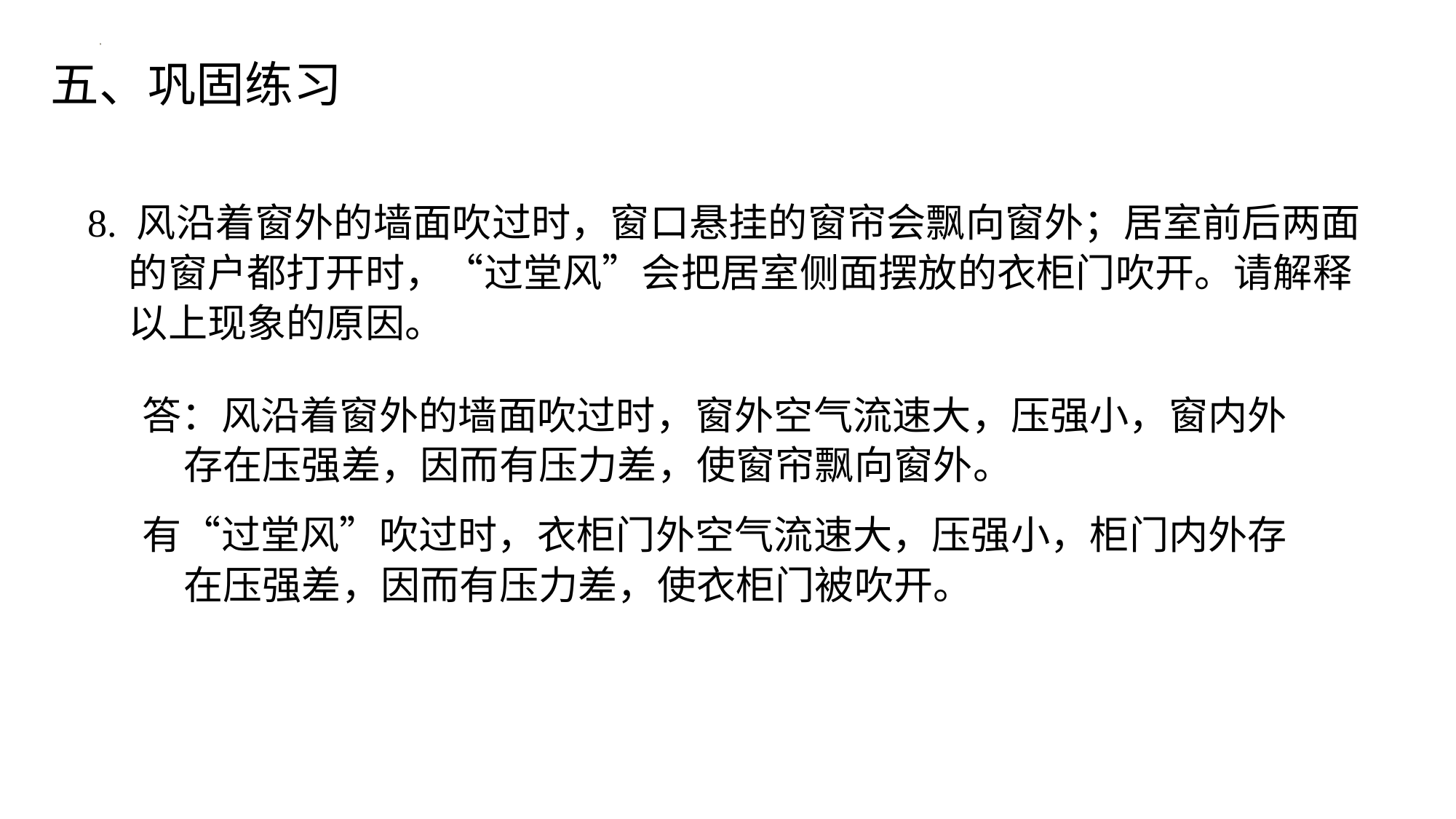

五、巩固练习

8. 风沿着窗外的墙面吹过时，窗口悬挂的窗帘会飘向窗外；居室前后两面的窗户都打开时，“过堂风”会把居室侧面摆放的衣柜门吹开。请解释以上现象的原因。
答：风沿着窗外的墙面吹过时，窗外空气流速大，压强小，窗内外存在压强差，因而有压力差，使窗帘飘向窗外。
有“过堂风”吹过时，衣柜门外空气流速大，压强小，柜门内外存在压强差，因而有压力差，使衣柜门被吹开。